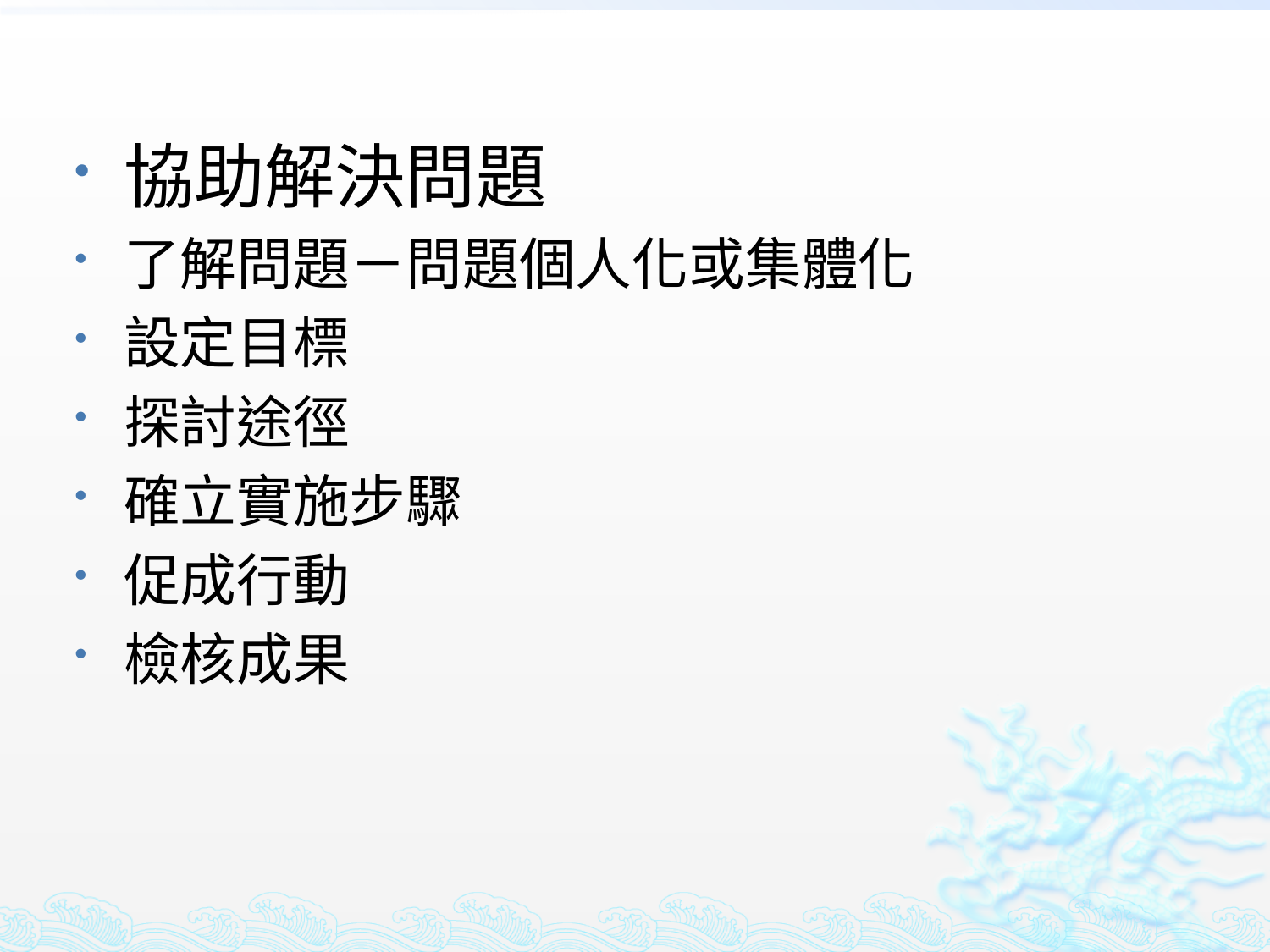

#
協助解決問題
了解問題－問題個人化或集體化
設定目標
探討途徑
確立實施步驟
促成行動
檢核成果